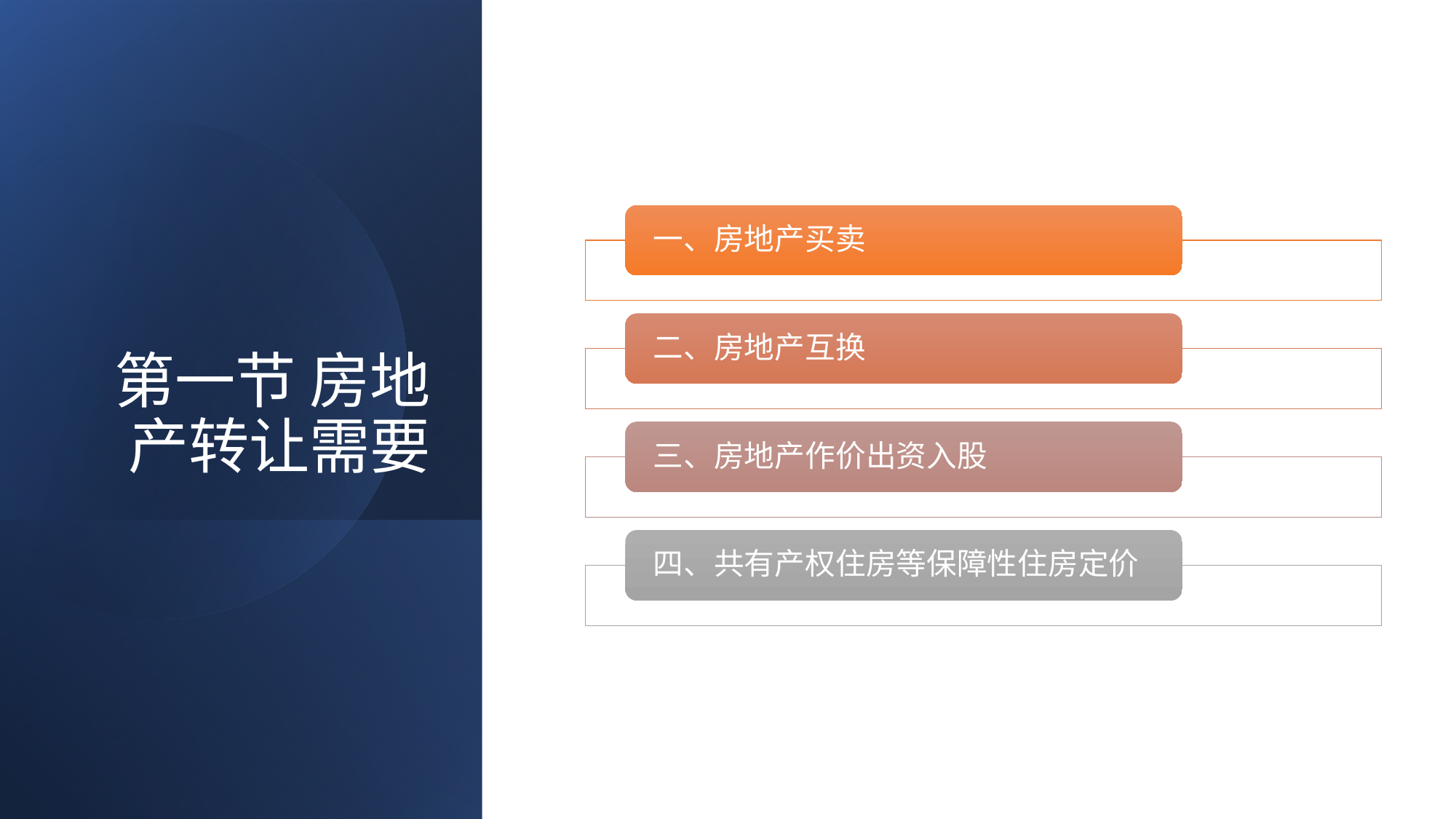

一、房地产买卖
二、房地产互换
三、房地产作价出资入股
四、共有产权住房等保障性住房定价

# 第一节 房地产转让需要